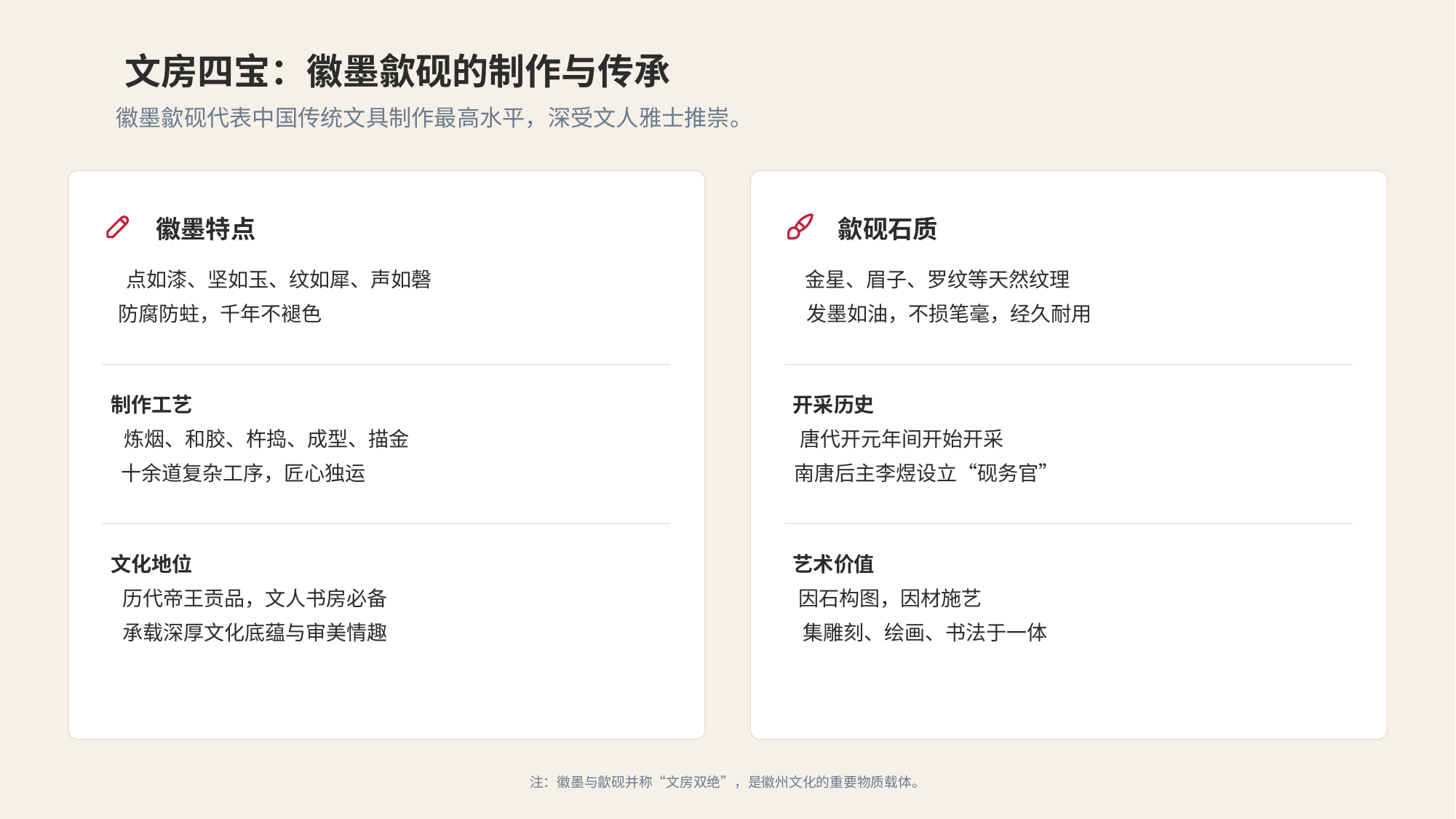

文房四宝：徽墨歙砚的制作与传承
徽墨歙砚代表中国传统文具制作最高水平，深受文人雅士推崇。

徽墨特点

点如漆、坚如玉、纹如犀、声如磬
防腐防蛀，千年不褪色

制作工艺
炼烟、和胶、杵捣、成型、描金
十余道复杂工序，匠心独运

文化地位
历代帝王贡品，文人书房必备
承载深厚文化底蕴与审美情趣

歙砚石质

金星、眉子、罗纹等天然纹理
发墨如油，不损笔毫，经久耐用

开采历史
唐代开元年间开始开采
南唐后主李煜设立“砚务官”

艺术价值
因石构图，因材施艺
集雕刻、绘画、书法于一体
注：徽墨与歙砚并称“文房双绝”，是徽州文化的重要物质载体。